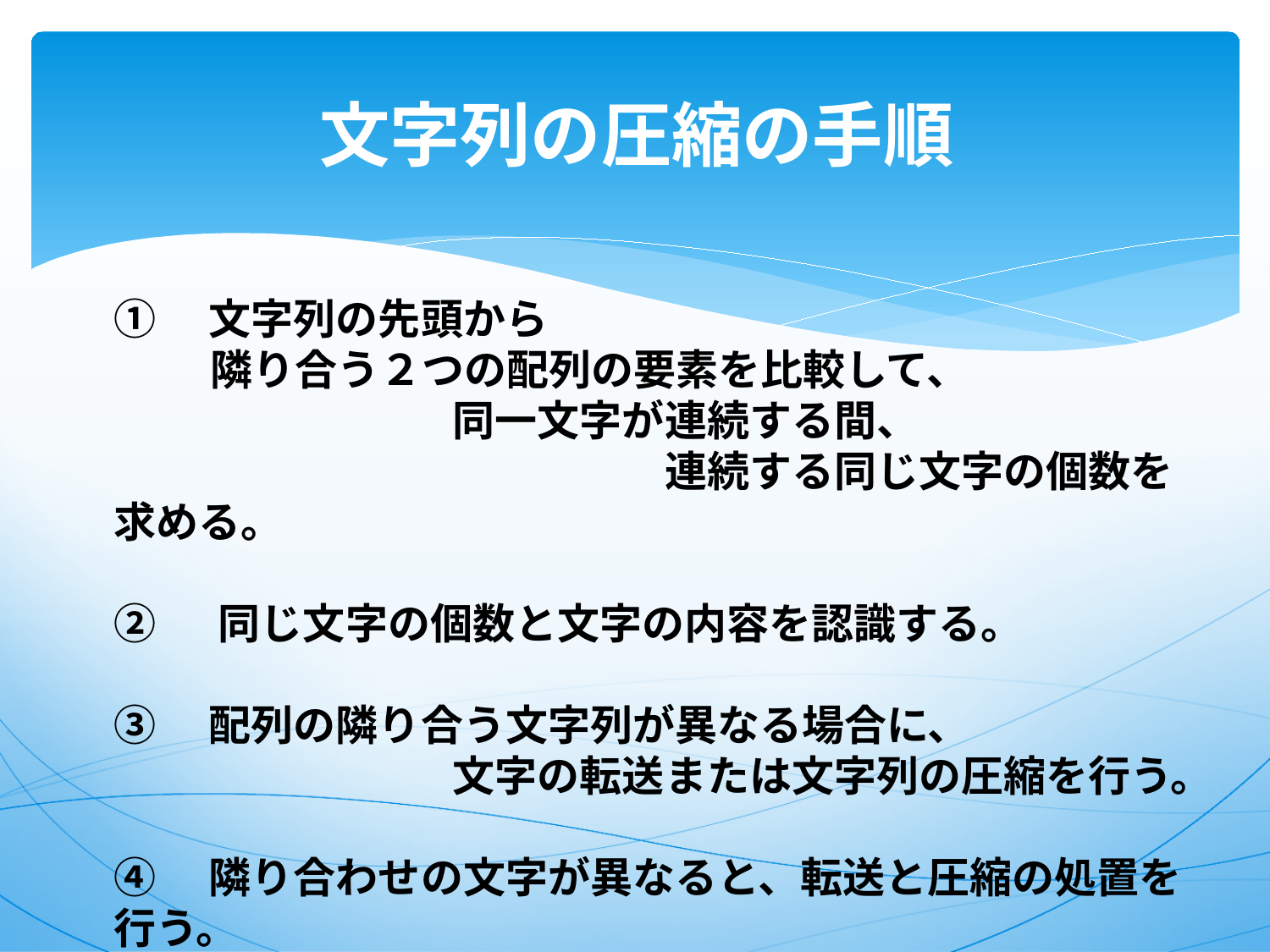

# 文字列の圧縮の手順
①　文字列の先頭から
         隣り合う２つの配列の要素を比較して、
　　　　　　　　同一文字が連続する間、
　　　　　　　　　　　　　連続する同じ文字の個数を求める。

② 　同じ文字の個数と文字の内容を認識する。

③　配列の隣り合う文字列が異なる場合に、
　　　　　　　　文字の転送または文字列の圧縮を行う。

④　隣り合わせの文字が異なると、転送と圧縮の処置を行う。